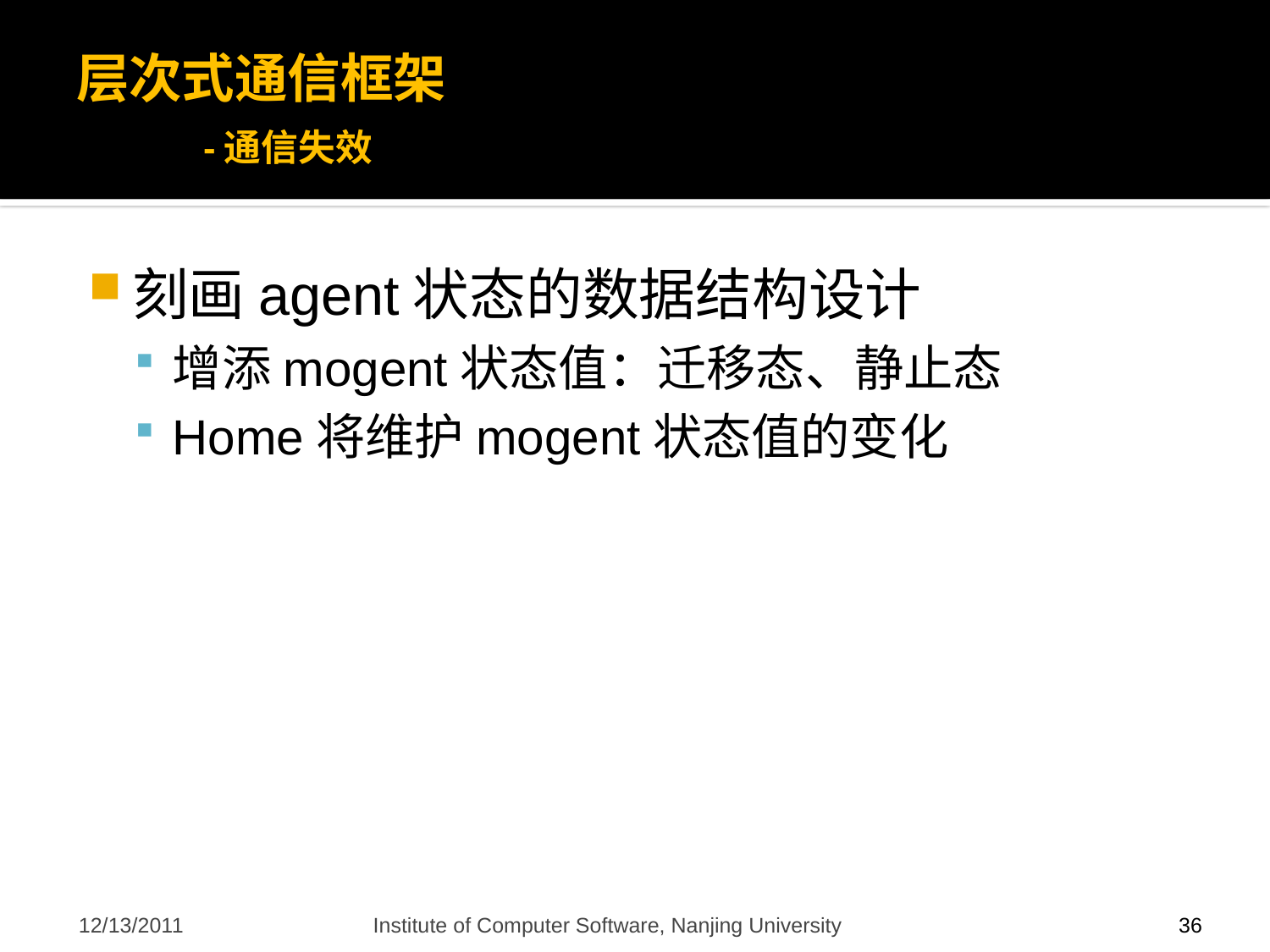

# 层次式通信框架 -通信失效解决方案
刻画agent状态的数据结构设计
增添mogent状态值：迁移态、静止态
Home将维护mogent状态值的变化
36
12/13/2011
Institute of Computer Software, Nanjing University
36